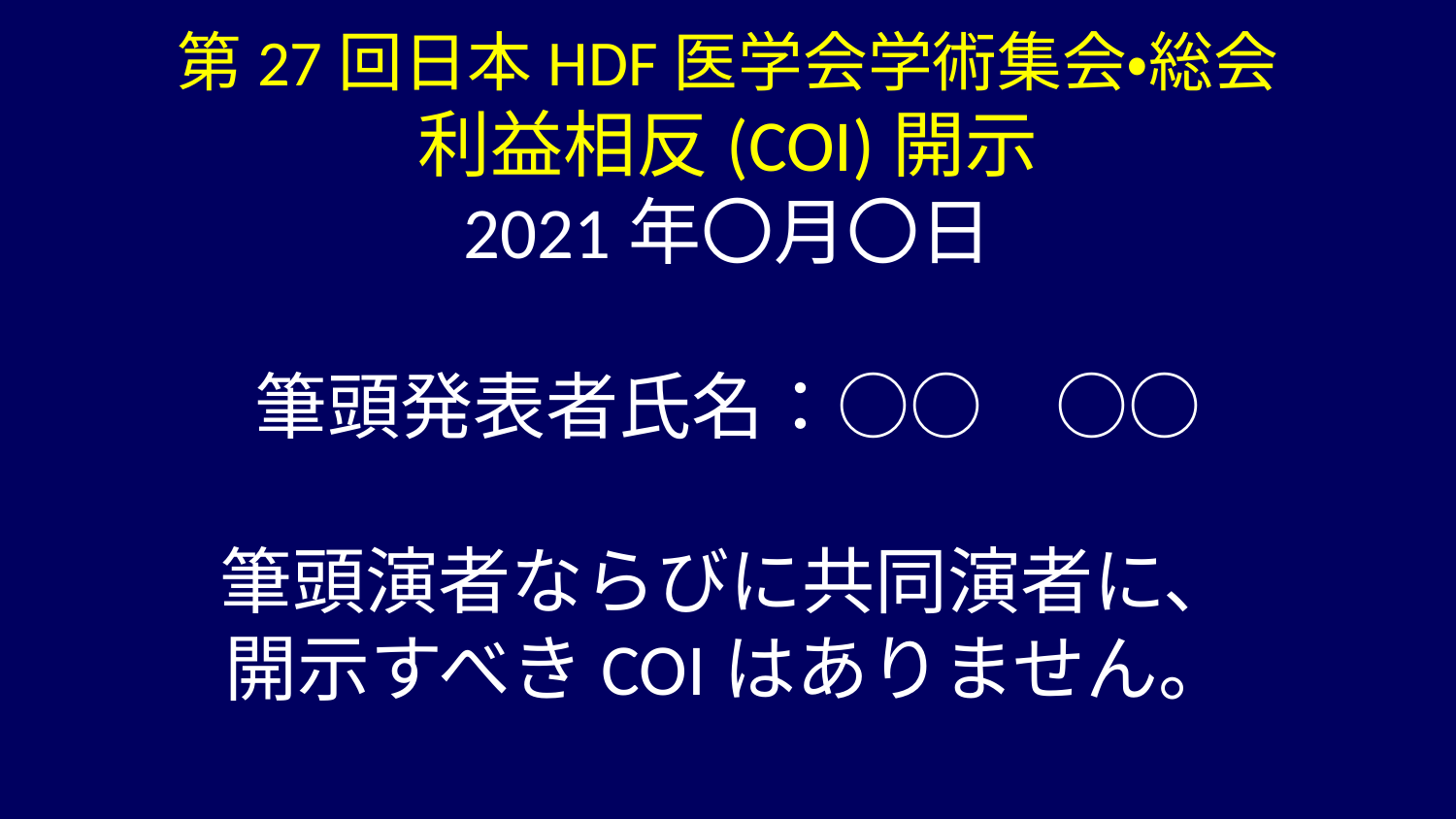

# 第27回日本HDF医学会学術集会・総会 利益相反(COI)開示 2021年〇月〇日 筆頭発表者氏名：○○　○○ 筆頭演者ならびに共同演者に、 開示すべきCOIはありません。